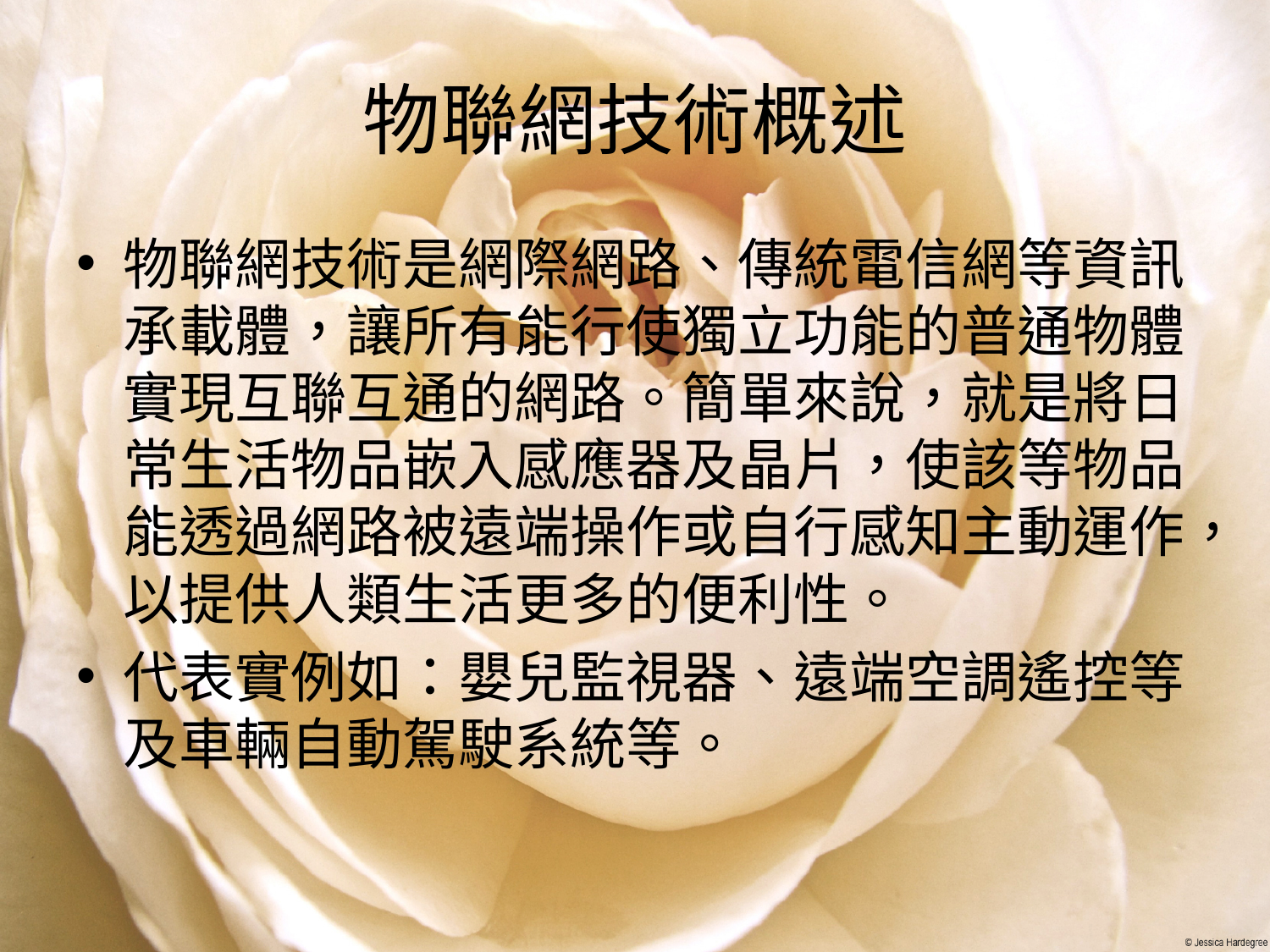

# 物聯網技術概述
物聯網技術是網際網路、傳統電信網等資訊承載體，讓所有能行使獨立功能的普通物體實現互聯互通的網路。簡單來說，就是將日常生活物品嵌入感應器及晶片，使該等物品能透過網路被遠端操作或自行感知主動運作，以提供人類生活更多的便利性。
代表實例如：嬰兒監視器、遠端空調遙控等及車輛自動駕駛系統等。